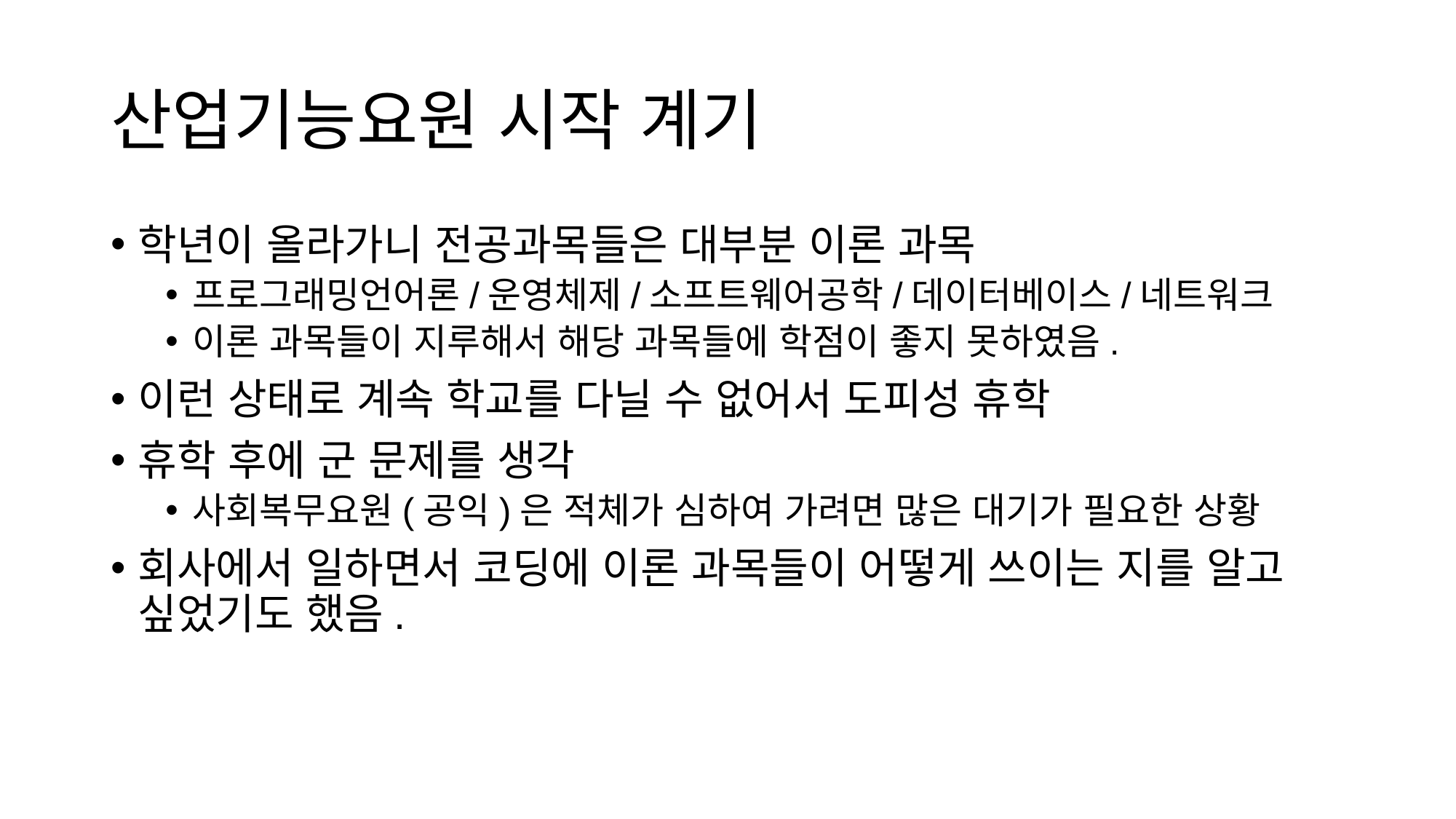

# 산업기능요원 시작 계기
학년이 올라가니 전공과목들은 대부분 이론 과목
프로그래밍언어론/운영체제/소프트웨어공학/데이터베이스/네트워크
이론 과목들이 지루해서 해당 과목들에 학점이 좋지 못하였음.
이런 상태로 계속 학교를 다닐 수 없어서 도피성 휴학
휴학 후에 군 문제를 생각
사회복무요원(공익)은 적체가 심하여 가려면 많은 대기가 필요한 상황
회사에서 일하면서 코딩에 이론 과목들이 어떻게 쓰이는 지를 알고 싶었기도 했음.